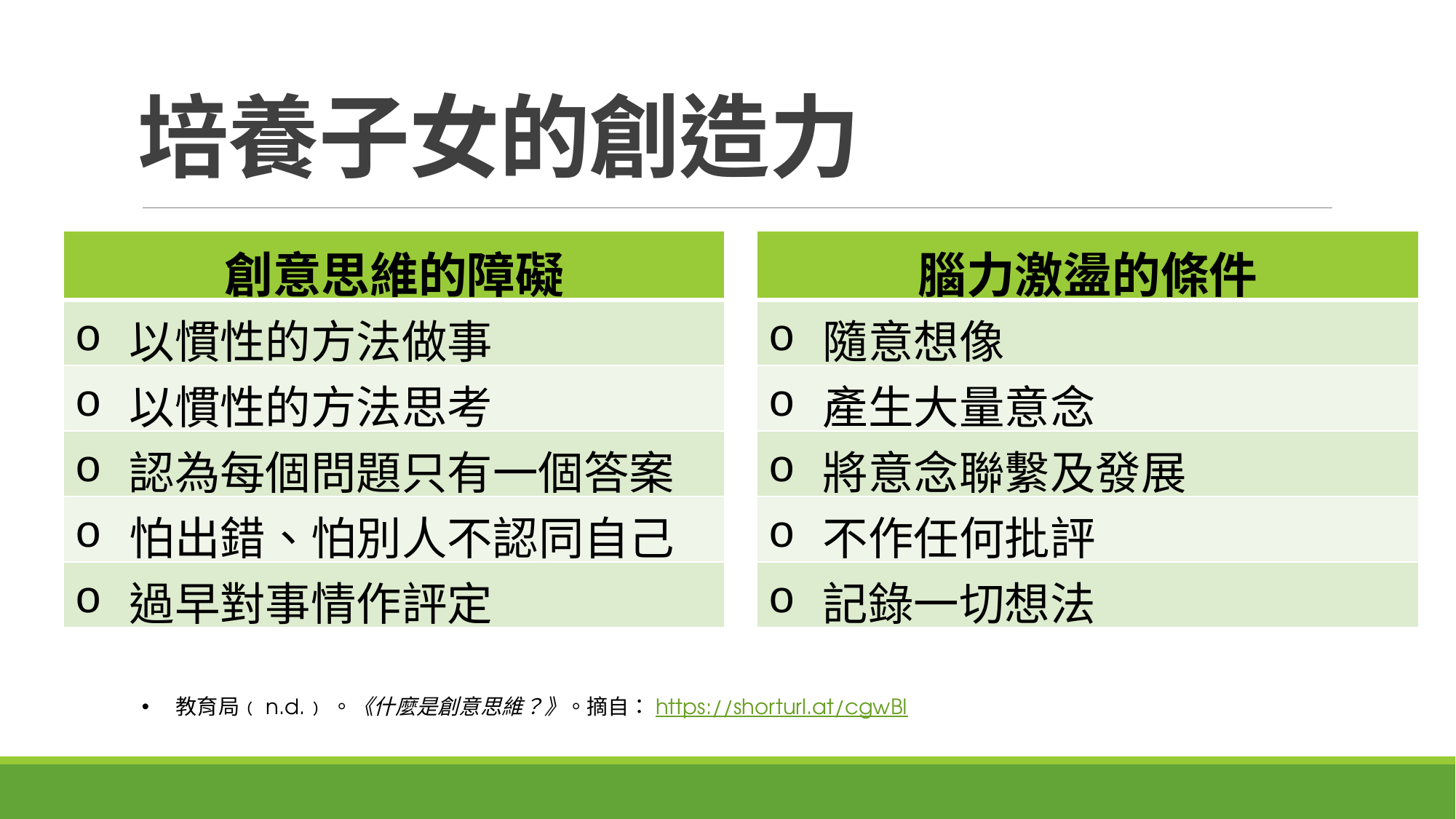

培養子女的創造力
| 創意思維的障礙 |
| --- |
| 以慣性的方法做事 |
| 以慣性的方法思考 |
| 認為每個問題只有一個答案 |
| 怕出錯、怕別人不認同自己 |
| 過早對事情作評定 |
| 腦力激盪的條件 |
| --- |
| 隨意想像 |
| 產生大量意念 |
| 將意念聯繫及發展 |
| 不作任何批評 |
| 記錄一切想法 |
教育局﹙n.d.﹚。《什麼是創意思維？》。摘自：https://shorturl.at/cgwBI